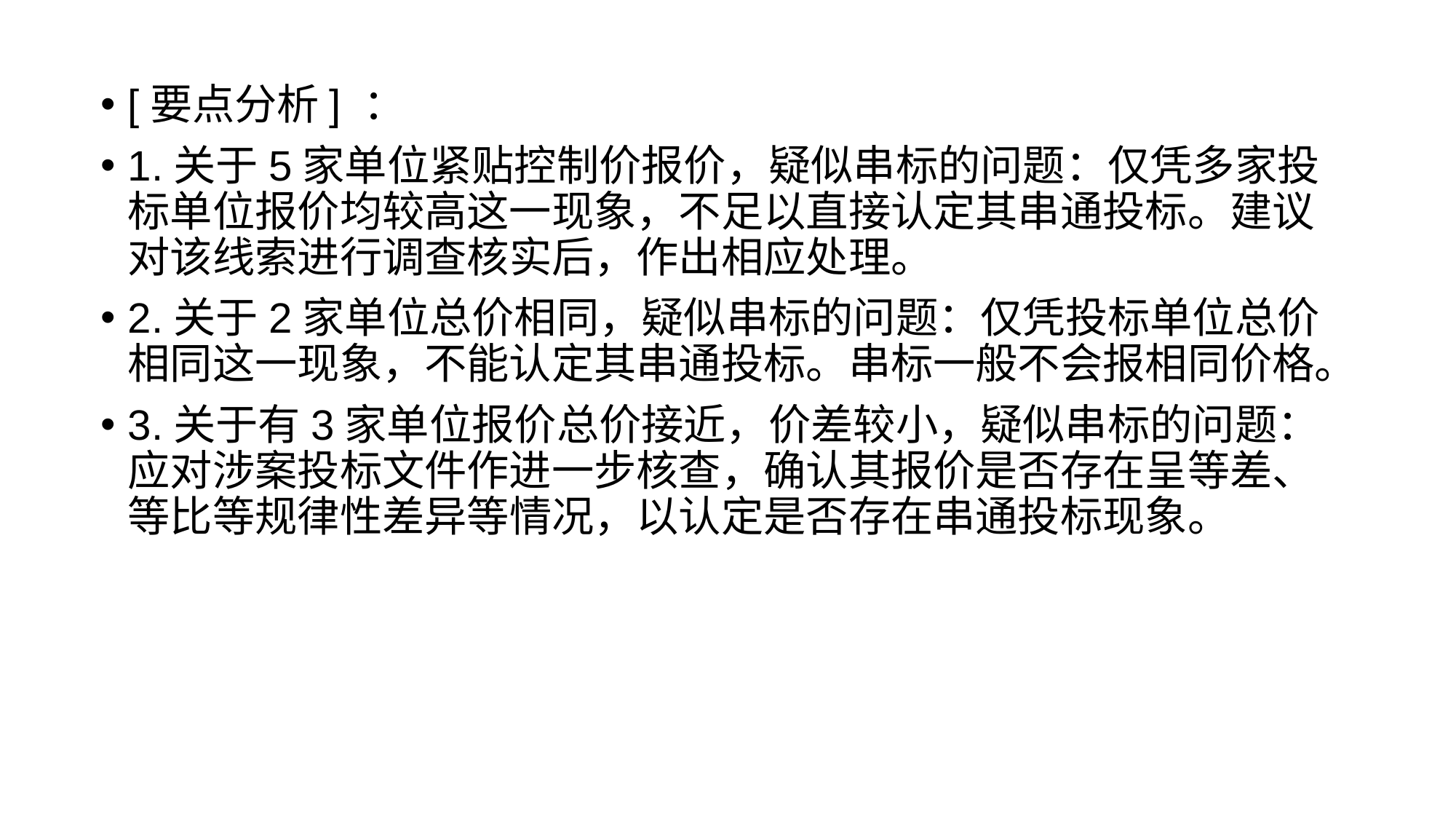

[要点分析] ：
1.关于5家单位紧贴控制价报价，疑似串标的问题：仅凭多家投标单位报价均较高这一现象，不足以直接认定其串通投标。建议对该线索进行调查核实后，作出相应处理。
2.关于2家单位总价相同，疑似串标的问题：仅凭投标单位总价相同这一现象，不能认定其串通投标。串标一般不会报相同价格。
3.关于有3家单位报价总价接近，价差较小，疑似串标的问题：应对涉案投标文件作进一步核查，确认其报价是否存在呈等差、等比等规律性差异等情况，以认定是否存在串通投标现象。